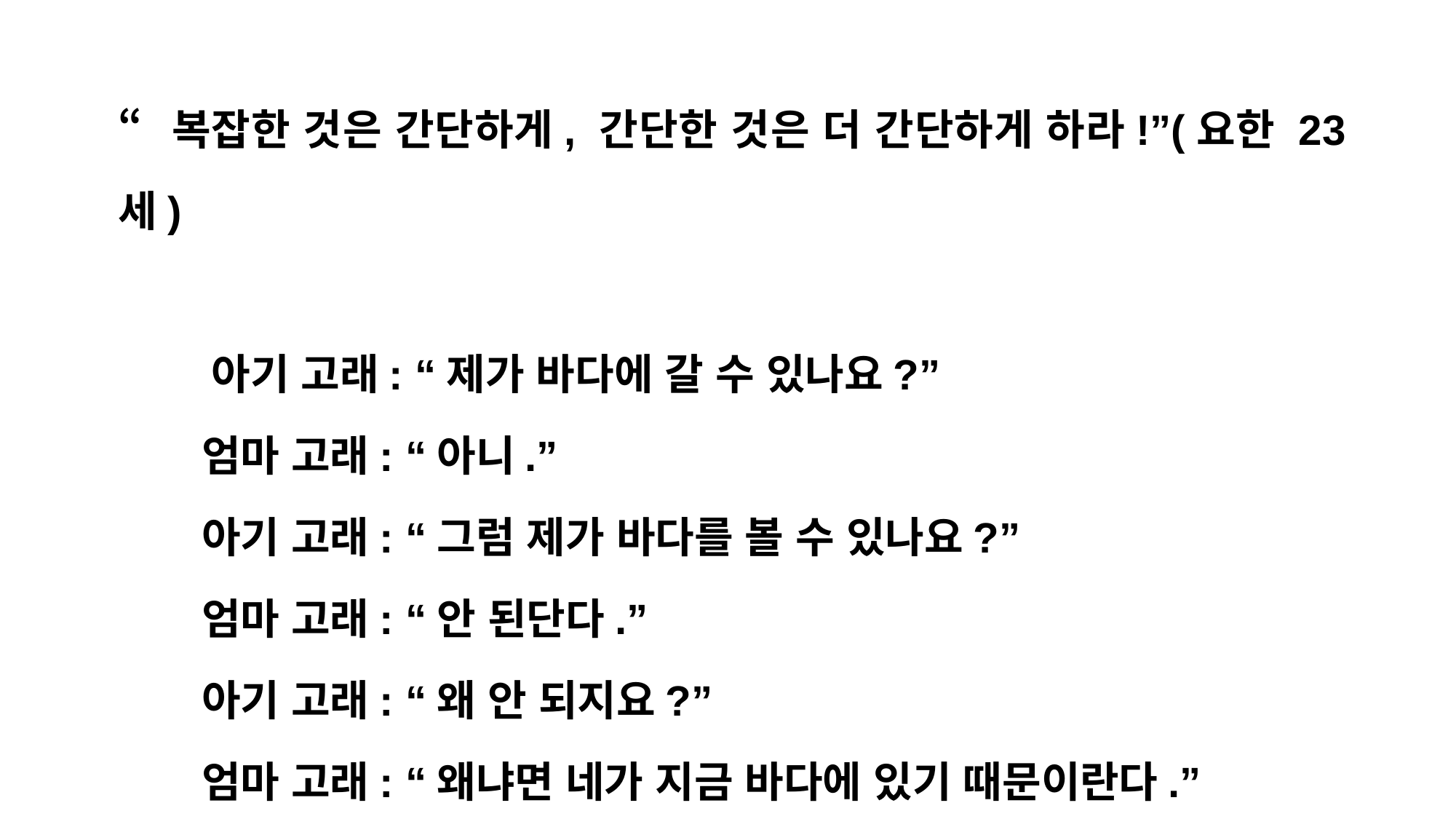

“복잡한 것은 간단하게, 간단한 것은 더 간단하게 하라!”(요한 23세)

       아기 고래: “제가 바다에 갈 수 있나요?”
엄마 고래: “아니.”
아기 고래: “그럼 제가 바다를 볼 수 있나요?”
엄마 고래: “안 된단다.”
아기 고래: “왜 안 되지요?”
엄마 고래: “왜냐면 네가 지금 바다에 있기 때문이란다.”